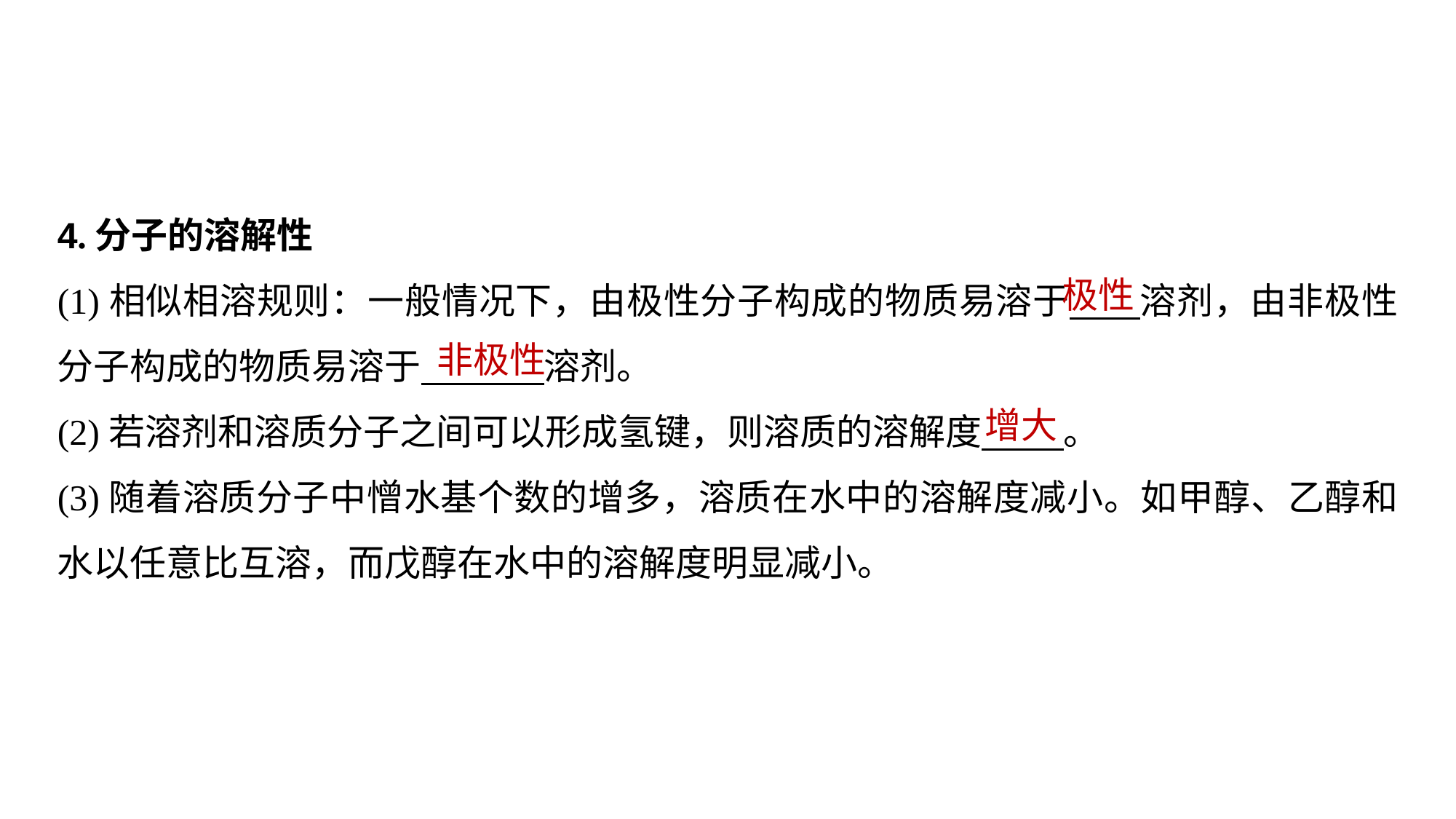

4.分子的溶解性
(1)相似相溶规则：一般情况下，由极性分子构成的物质易溶于        溶剂，由非极性分子构成的物质易溶于               溶剂。
(2)若溶剂和溶质分子之间可以形成氢键，则溶质的溶解度          。
(3)随着溶质分子中憎水基个数的增多，溶质在水中的溶解度减小。如甲醇、乙醇和水以任意比互溶，而戊醇在水中的溶解度明显减小。
极性
非极性
增大